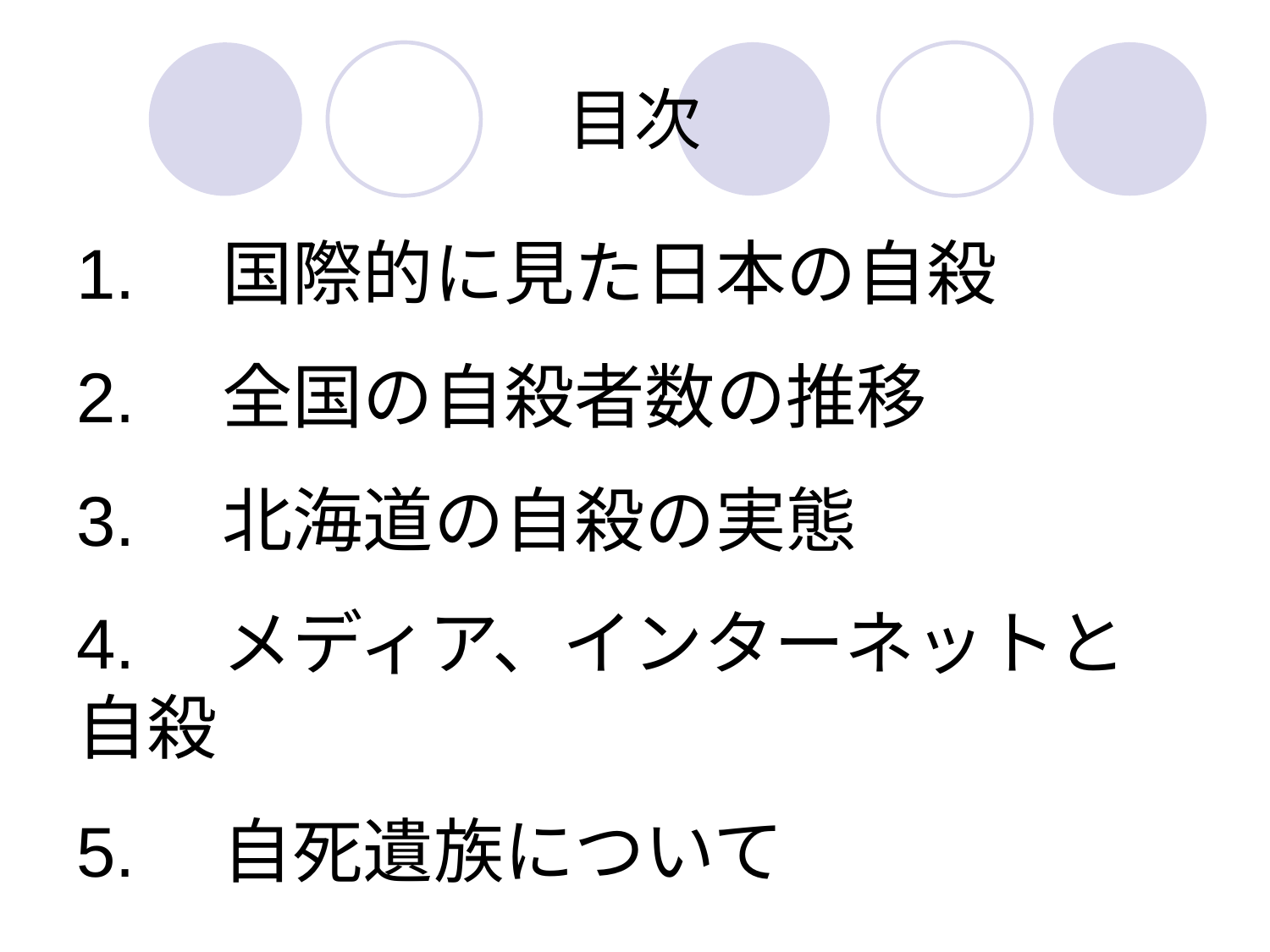

# 目次
1.　国際的に見た日本の自殺

2.　全国の自殺者数の推移

3.　北海道の自殺の実態

4.　メディア、インターネットと自殺

5.　自死遺族について